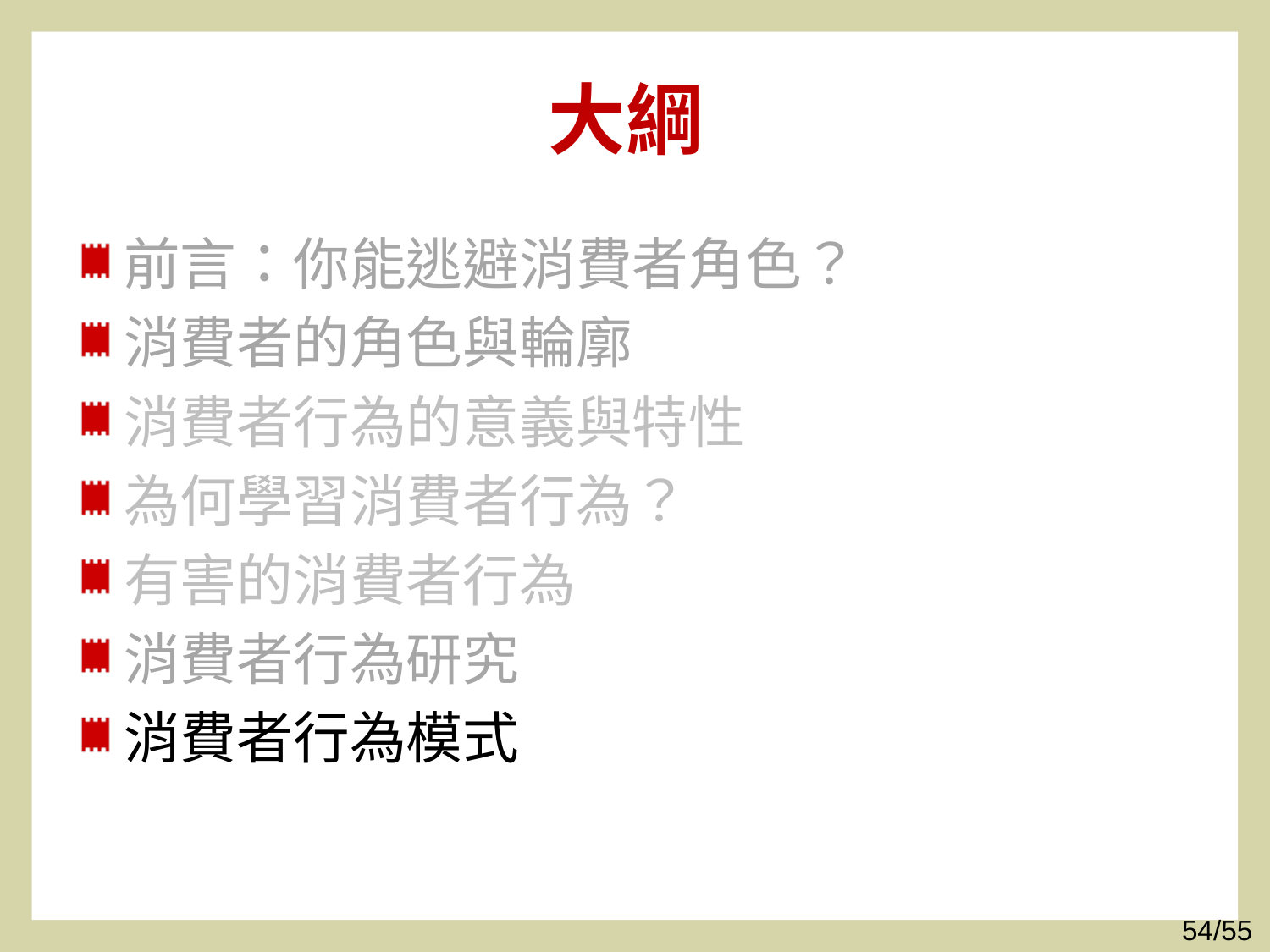

# 大綱
前言：你能逃避消費者角色？
消費者的角色與輪廓
消費者行為的意義與特性
為何學習消費者行為？
有害的消費者行為
消費者行為研究
消費者行為模式
54/55